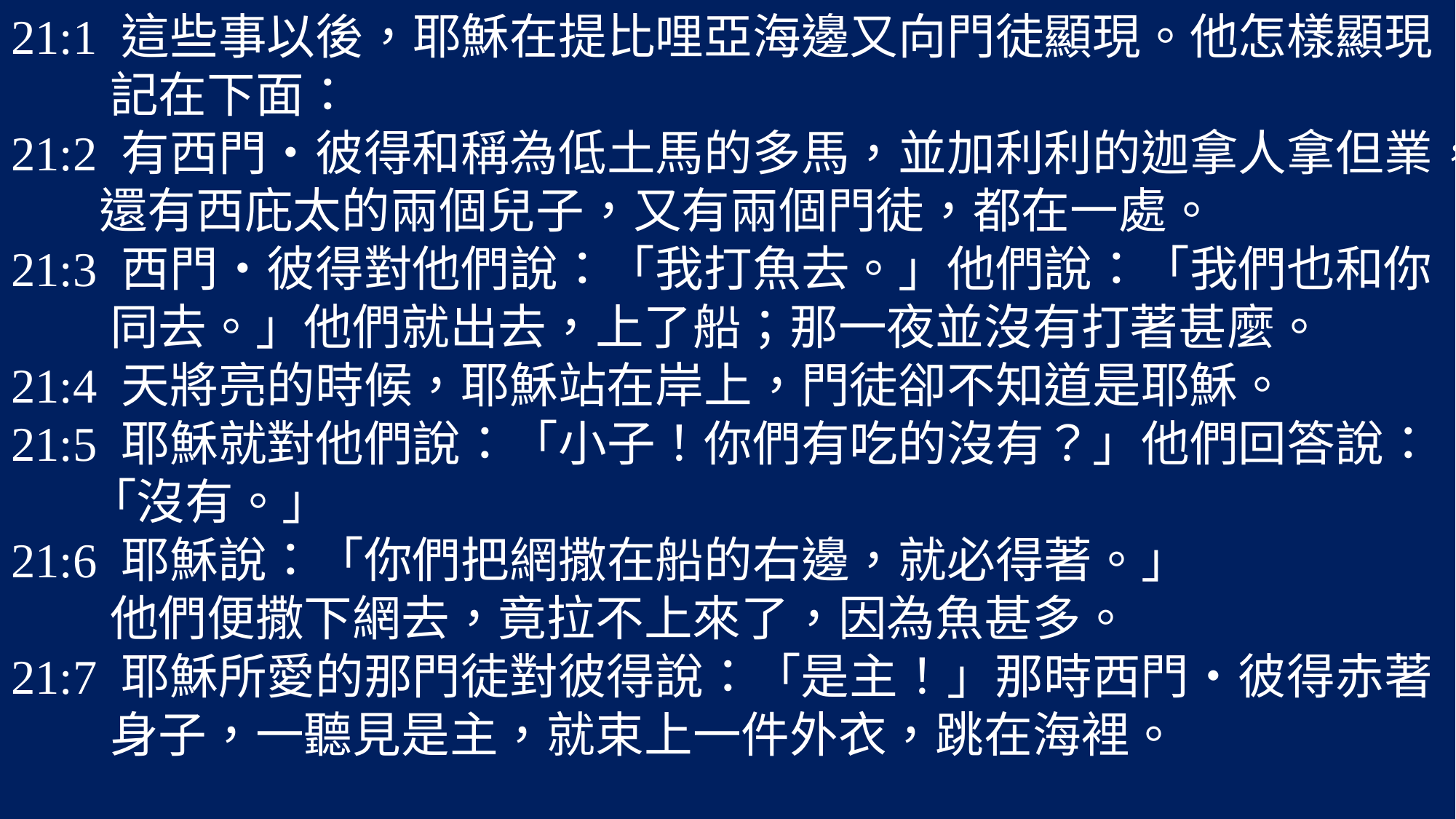

21:1 這些事以後，耶穌在提比哩亞海邊又向門徒顯現。他怎樣顯現
        記在下面：
21:2 有西門•彼得和稱為低土馬的多馬，並加利利的迦拿人拿但業，
       還有西庇太的兩個兒子，又有兩個門徒，都在一處。
21:3 西門•彼得對他們說：「我打魚去。」他們說：「我們也和你
        同去。」他們就出去，上了船；那一夜並沒有打著甚麼。
21:4 天將亮的時候，耶穌站在岸上，門徒卻不知道是耶穌。
21:5 耶穌就對他們說：「小子！你們有吃的沒有？」他們回答說：
      「沒有。」
21:6 耶穌說：「你們把網撒在船的右邊，就必得著。」
        他們便撒下網去，竟拉不上來了，因為魚甚多。
21:7 耶穌所愛的那門徒對彼得說：「是主！」那時西門•彼得赤著
        身子，一聽見是主，就束上一件外衣，跳在海裡。